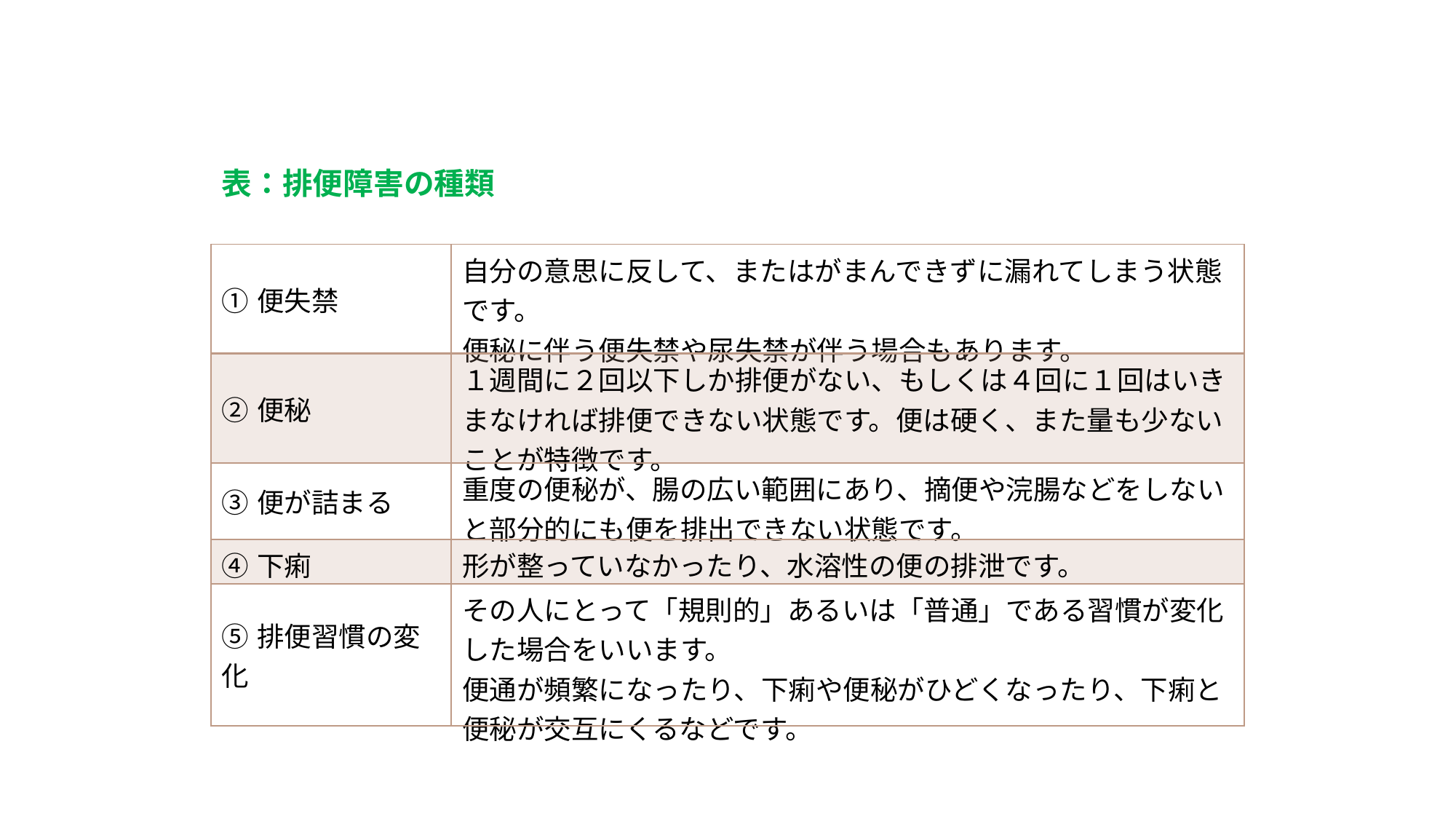

表：排便障害の種類
| ①便失禁 | 自分の意思に反して、またはがまんできずに漏れてしまう状態です。 便秘に伴う便失禁や尿失禁が伴う場合もあります。 |
| --- | --- |
| ②便秘 | １週間に２回以下しか排便がない、もしくは４回に１回はいきまなければ排便できない状態です。便は硬く、また量も少ないことが特徴です。 |
| ③便が詰まる | 重度の便秘が、腸の広い範囲にあり、摘便や浣腸などをしないと部分的にも便を排出できない状態です。 |
| ④下痢 | 形が整っていなかったり、水溶性の便の排泄です。 |
| ⑤排便習慣の変化 | その人にとって「規則的」あるいは「普通」である習慣が変化した場合をいいます。 便通が頻繁になったり、下痢や便秘がひどくなったり、下痢と便秘が交互にくるなどです。 |